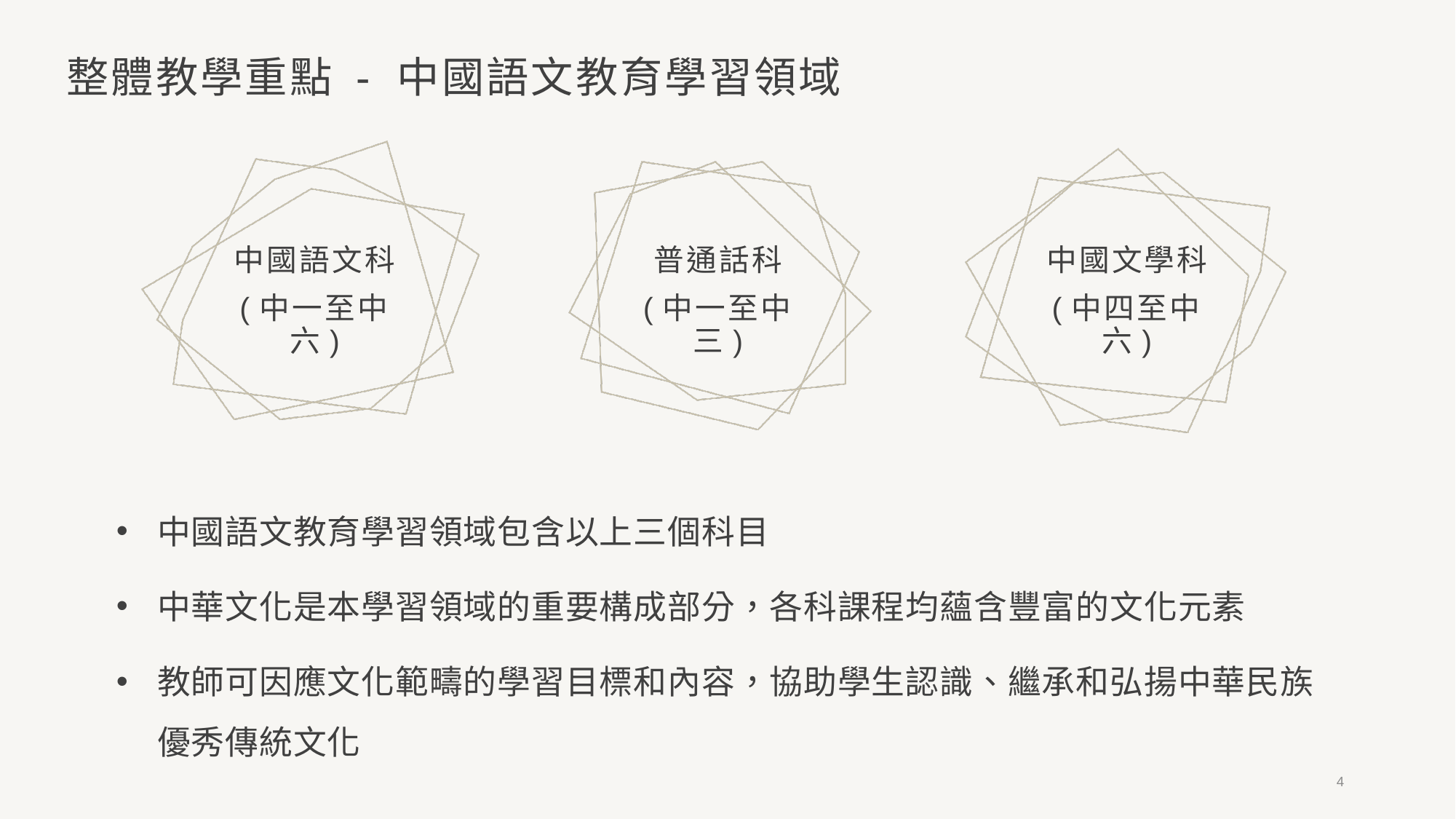

# 整體教學重點 - 中國語文教育學習領域
普通話科
(中一至中三)
中國文學科
(中四至中六)
中國語文科
(中一至中六)
中國語文教育學習領域包含以上三個科目
中華文化是本學習領域的重要構成部分，各科課程均蘊含豐富的文化元素
教師可因應文化範疇的學習目標和內容，協助學⽣認識、繼承和弘揚中華⺠族優秀傳統文化
4